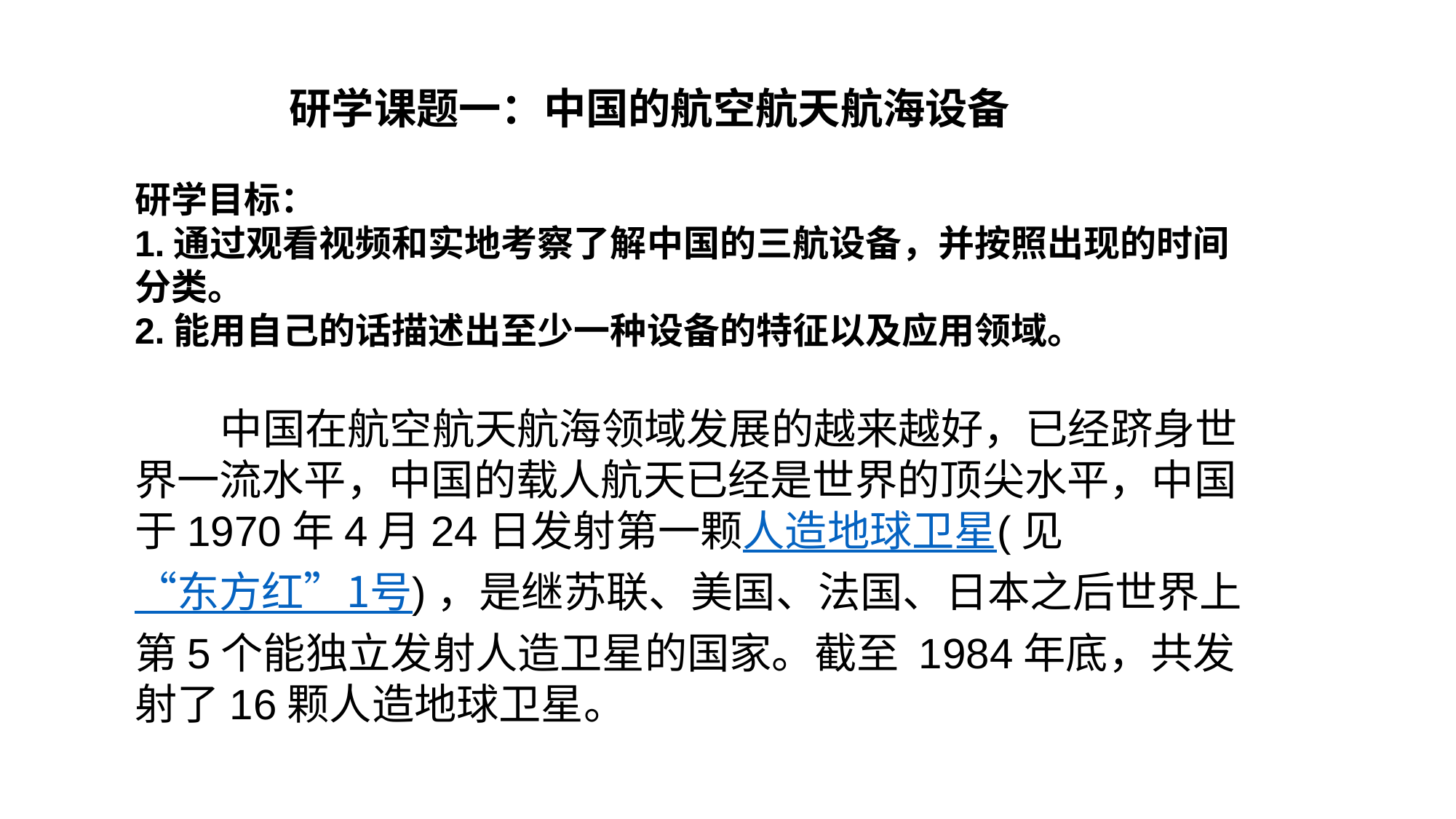

研学课题一：中国的航空航天航海设备
研学目标：1.通过观看视频和实地考察了解中国的三航设备，并按照出现的时间分类。2.能用自己的话描述出至少一种设备的特征以及应用领域。
        中国在航空航天航海领域发展的越来越好，已经跻身世界一流水平，中国的载人航天已经是世界的顶尖水平，中国于1970年4月24日发射第一颗人造地球卫星(见“东方红”1号)，是继苏联、美国、法国、日本之后世界上第5个能独立发射人造卫星的国家。截至 1984年底，共发射了16颗人造地球卫星。